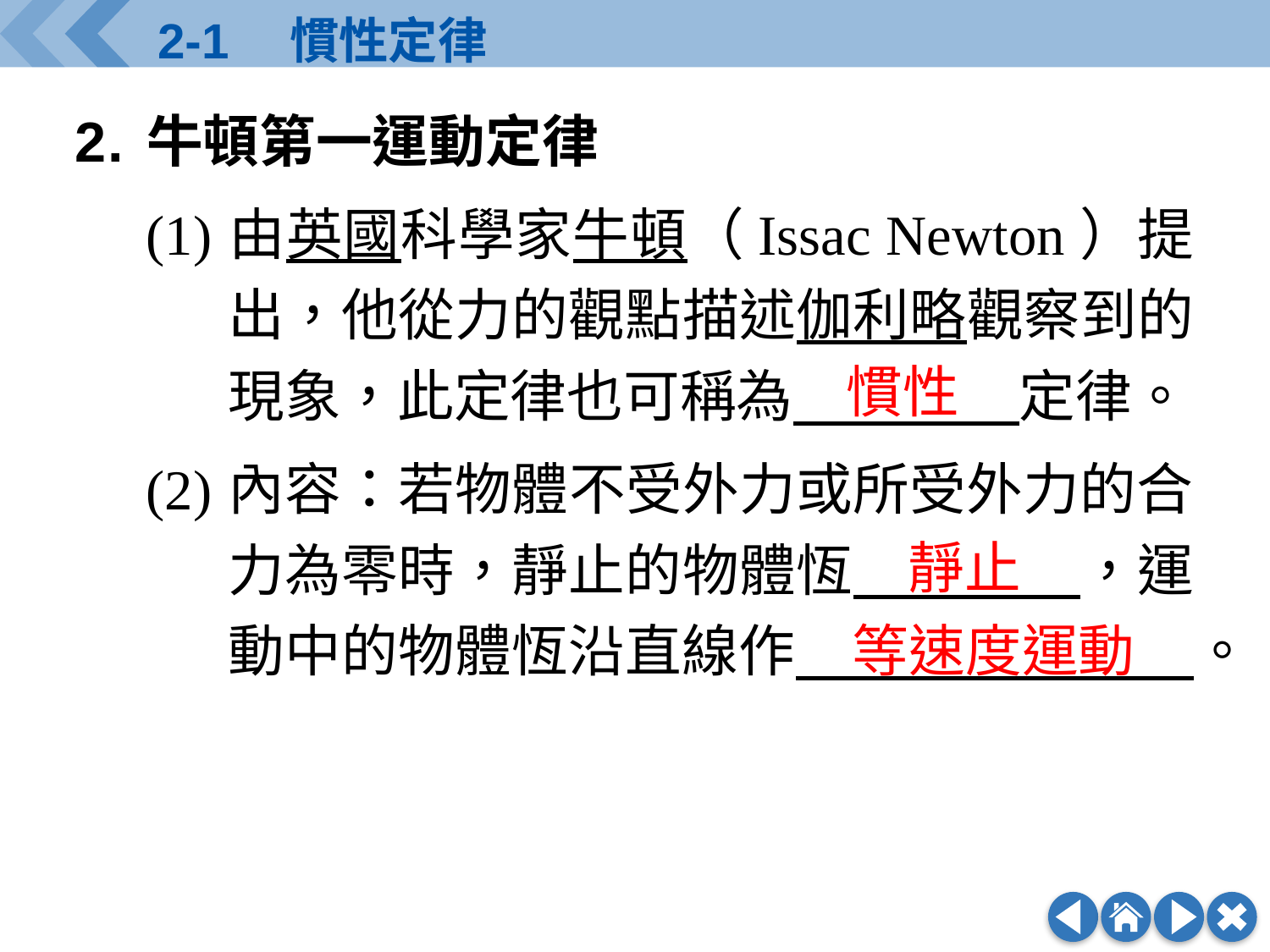

牛頓第一運動定律
(1)	由英國科學家牛頓（Issac Newton）提出，他從力的觀點描述伽利略觀察到的現象，此定律也可稱為　　　　定律。
(2)	內容：若物體不受外力或所受外力的合力為零時，靜止的物體恆　　　　，運動中的物體恆沿直線作　　　　　　　。
慣性
靜止
等速度運動